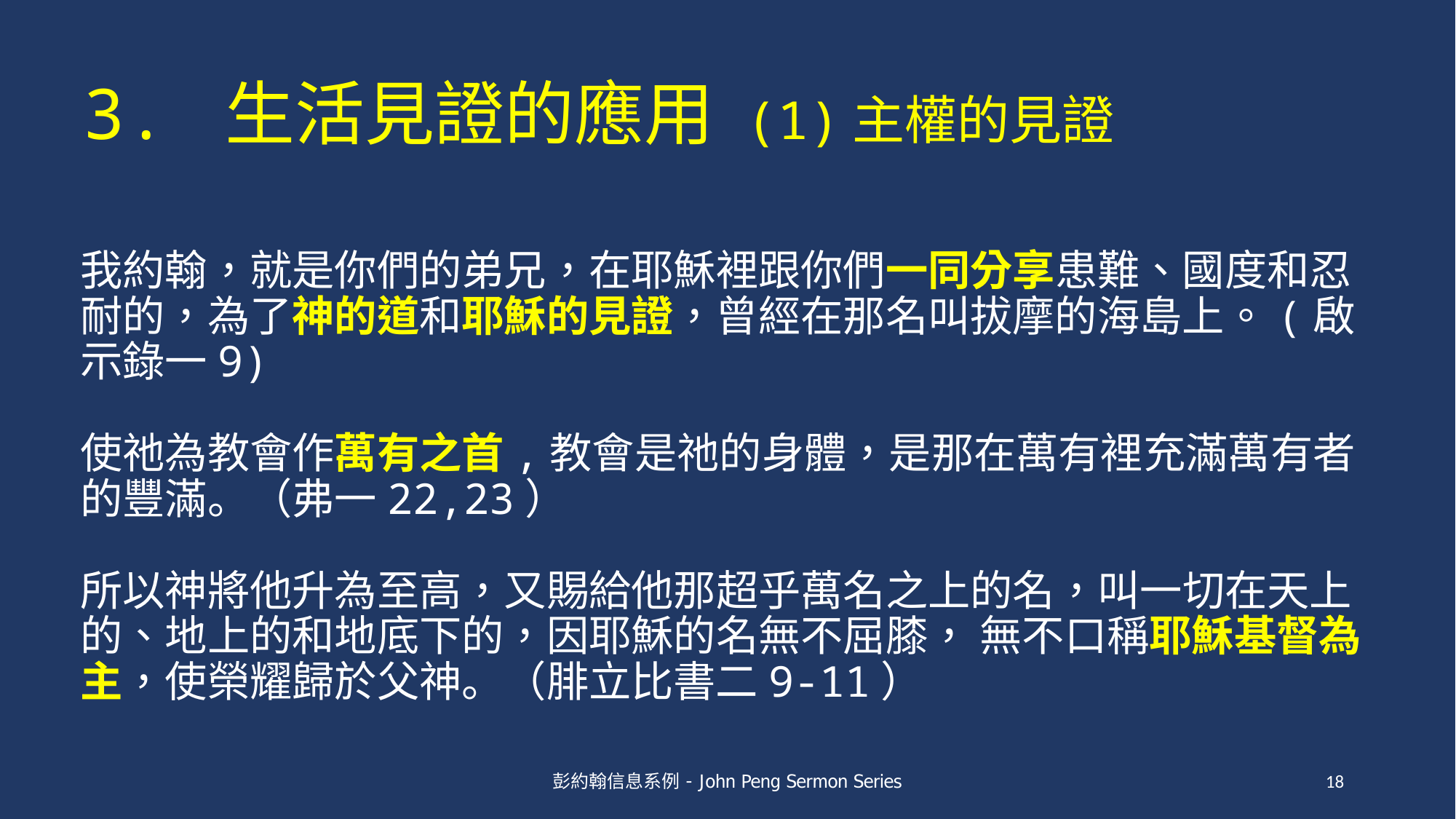

# 3. 生活見證的應用 (1)主權的見證

我約翰，就是你們的弟兄，在耶穌裡跟你們一同分享患難、國度和忍耐的，為了神的道和耶穌的見證，曾經在那名叫拔摩的海島上。(啟示錄一9)

使祂為教會作萬有之首,教會是祂的身體，是那在萬有裡充滿萬有者的豐滿。（弗一22,23）

所以神將他升為至高，又賜給他那超乎萬名之上的名，叫一切在天上的、地上的和地底下的，因耶穌的名無不屈膝， 無不口稱耶穌基督為主，使榮耀歸於父神。（腓立比書二9-11）

彭約翰信息系例 - John Peng Sermon Series
18